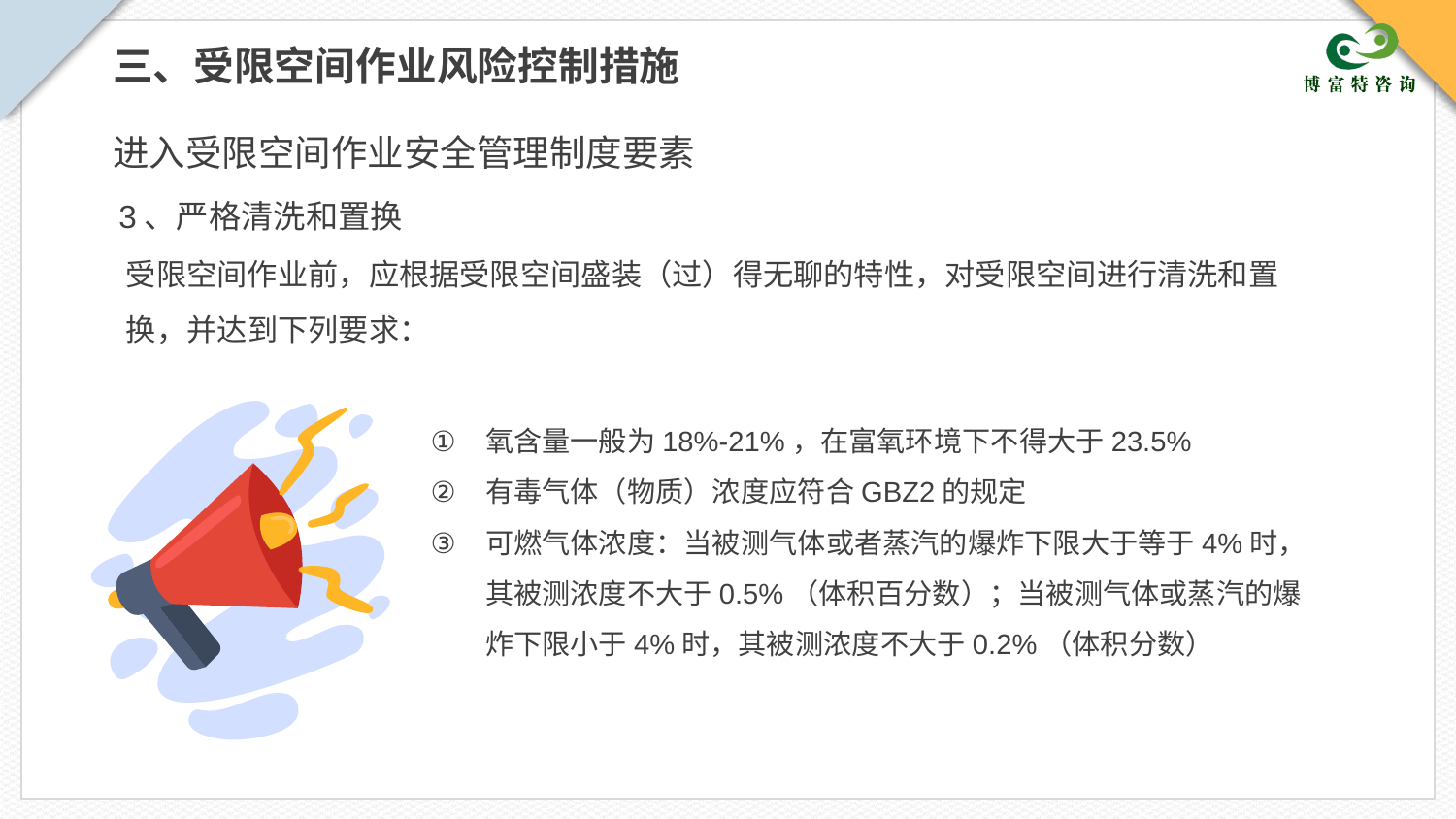

三、受限空间作业风险控制措施
进入受限空间作业安全管理制度要素
3、严格清洗和置换
受限空间作业前，应根据受限空间盛装（过）得无聊的特性，对受限空间进行清洗和置换，并达到下列要求：
氧含量一般为18%-21%，在富氧环境下不得大于23.5%
有毒气体（物质）浓度应符合GBZ2的规定
可燃气体浓度：当被测气体或者蒸汽的爆炸下限大于等于4%时，其被测浓度不大于0.5%（体积百分数）；当被测气体或蒸汽的爆炸下限小于4%时，其被测浓度不大于0.2%（体积分数）